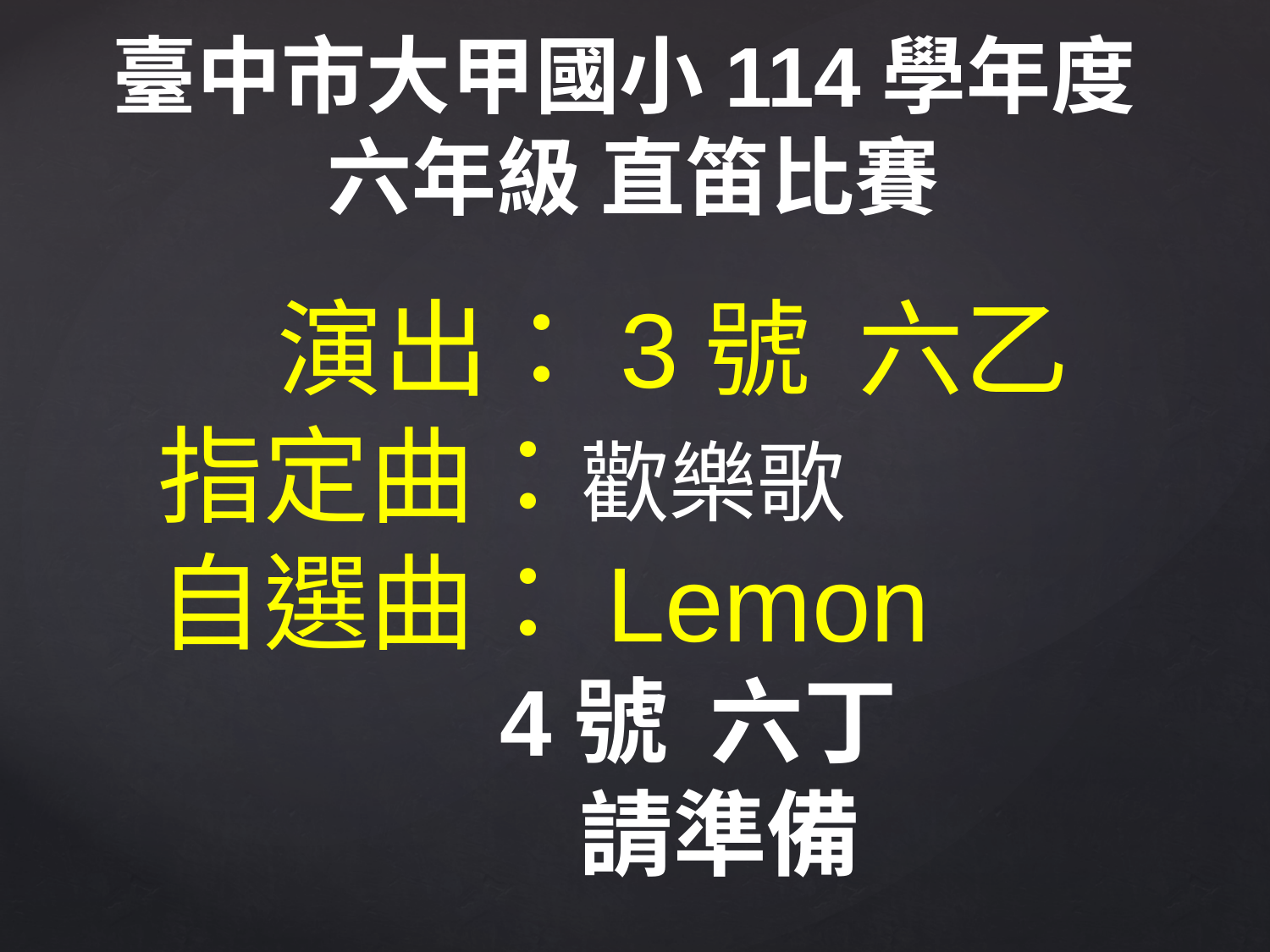

臺中市大甲國小114學年度
六年級 直笛比賽
    演出：3號  六乙
指定曲：歡樂歌
自選曲：Lemon
4號  六丁
 請準備